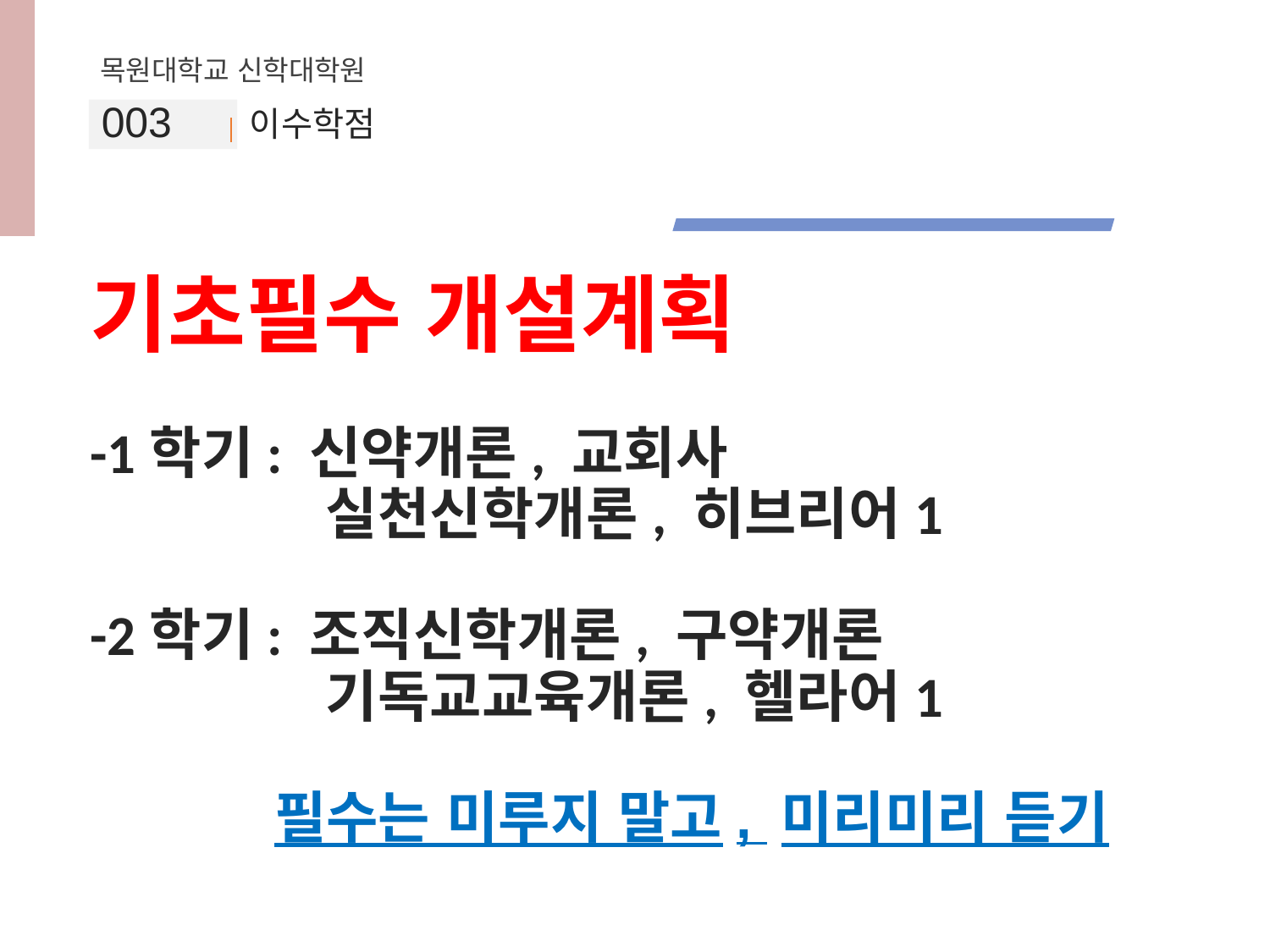

목원대학교 신학대학원
003
# 이수학점
기초필수 개설계획

-1학기: 신약개론, 교회사
              실천신학개론, 히브리어1

-2학기: 조직신학개론, 구약개론
              기독교교육개론, 헬라어1

필수는 미루지 말고, 미리미리 듣기